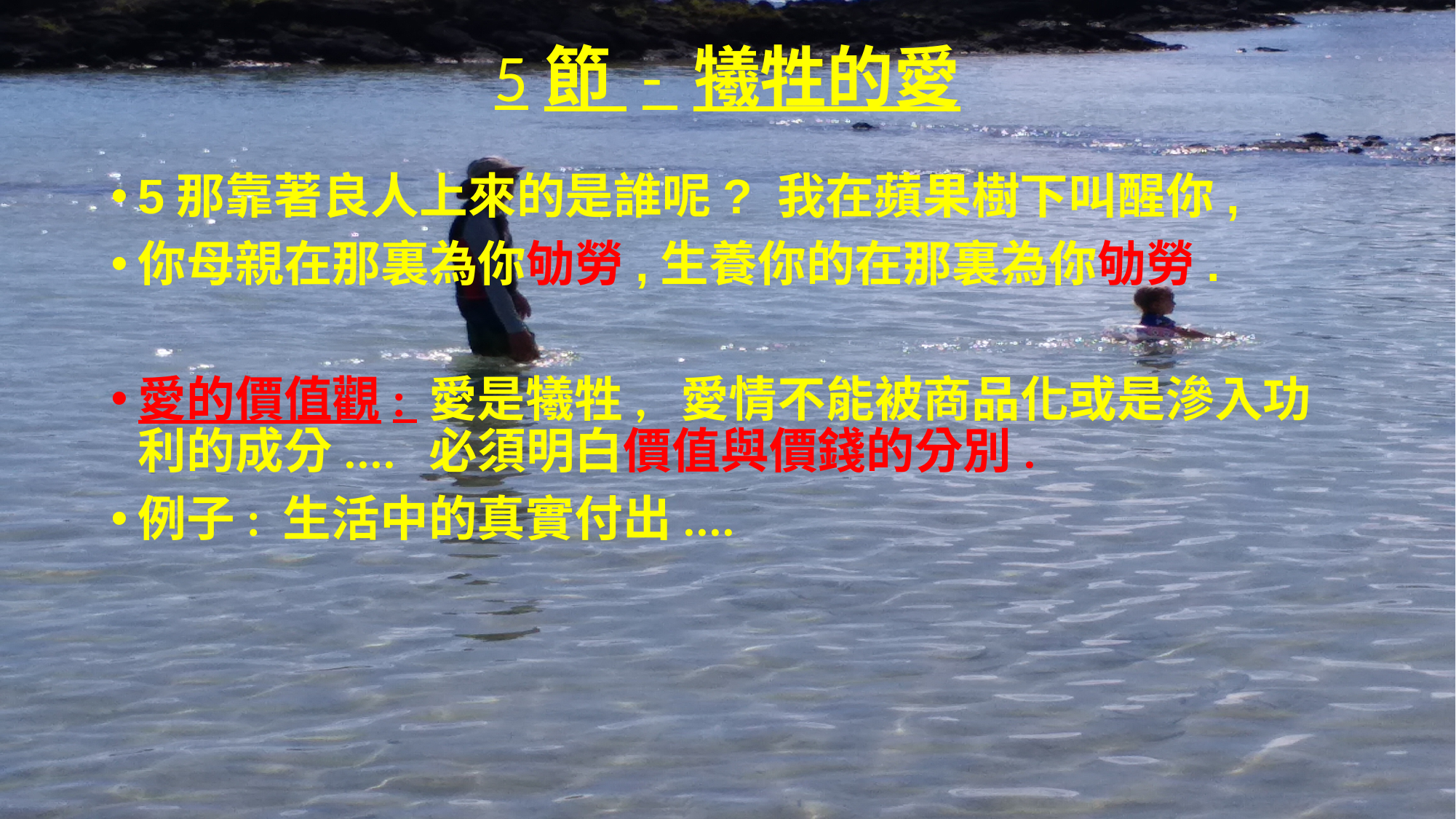

# 5節 - 犧牲的愛
5那靠著良人上來的是誰呢? 我在蘋果樹下叫醒你,
你母親在那裏為你劬勞,生養你的在那裏為你劬勞.

愛的價值觀: 愛是犧牲,  愛情不能被商品化或是滲入功利的成分....  必須明白價值與價錢的分別.
例子: 生活中的真實付出....